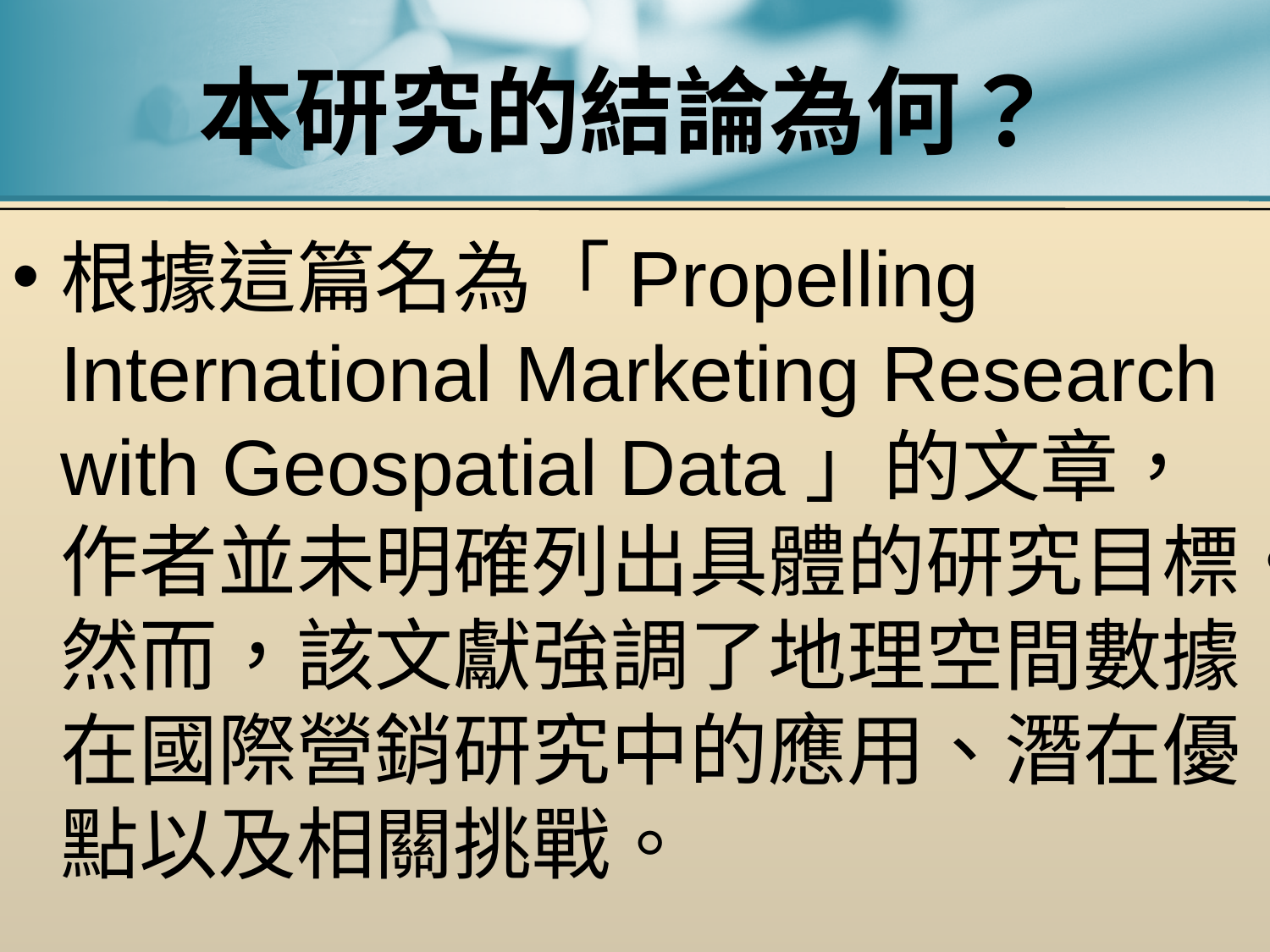

# 本研究的結論為何？
根據這篇名為「Propelling International Marketing Research with Geospatial Data」的文章，作者並未明確列出具體的研究目標。然而，該文獻強調了地理空間數據在國際營銷研究中的應用、潛在優點以及相關挑戰。